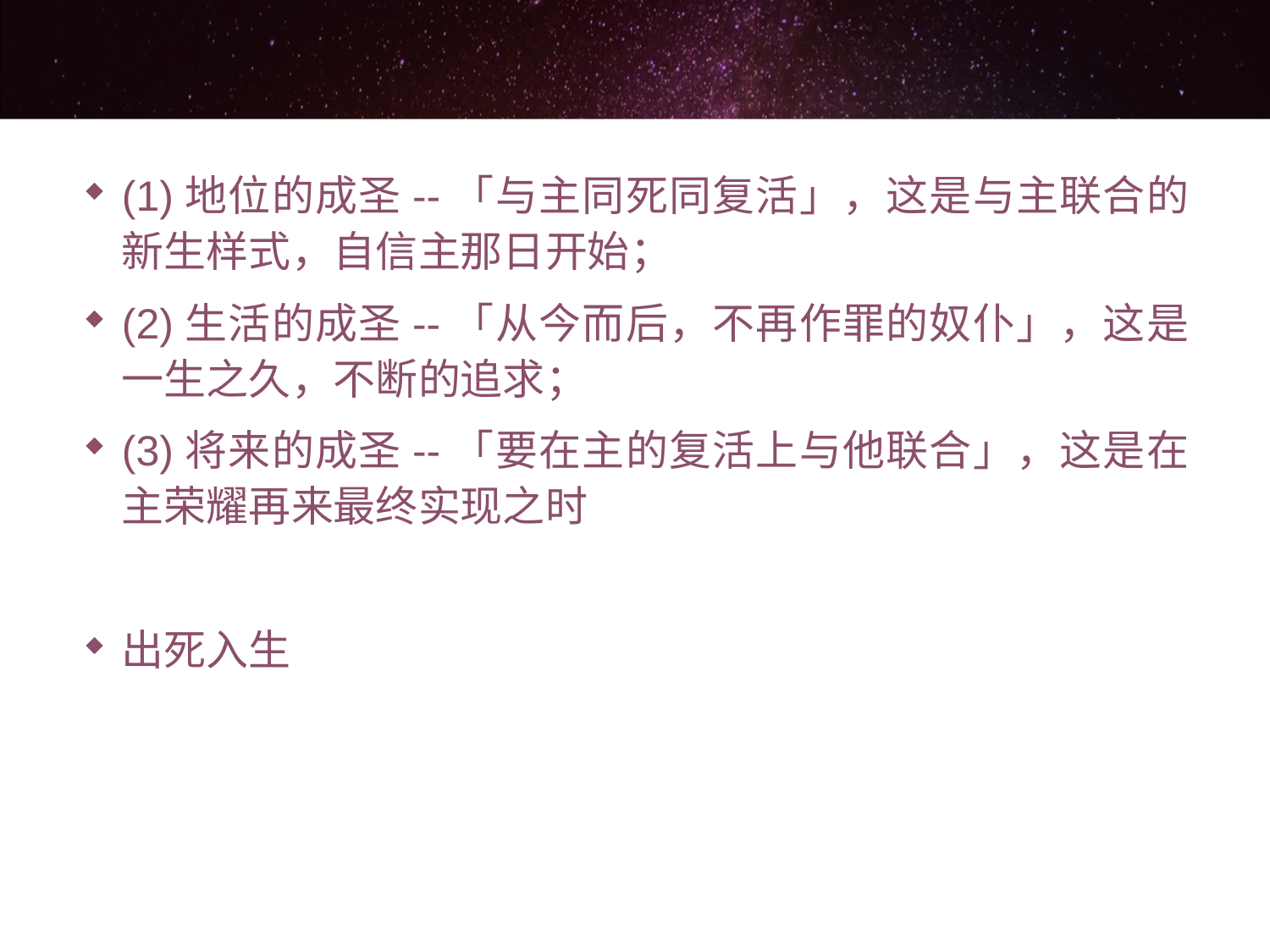

#
(1)地位的成圣--「与主同死同复活」，这是与主联合的新生样式，自信主那日开始；
(2)生活的成圣--「从今而后，不再作罪的奴仆」，这是一生之久，不断的追求；
(3)将来的成圣--「要在主的复活上与他联合」，这是在主荣耀再来最终实现之时

出死入生